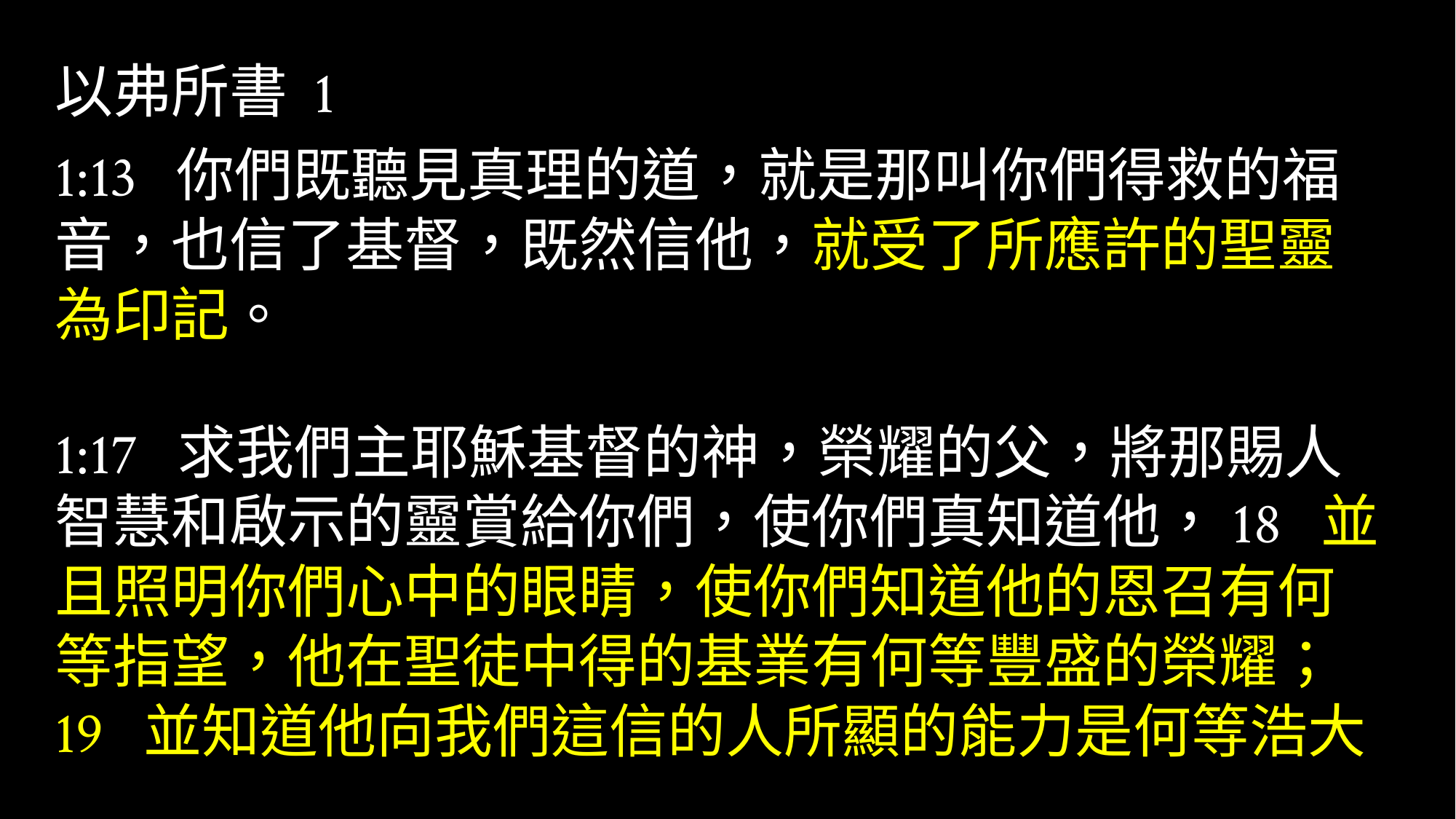

以弗所書 1
1:13  你們既聽見真理的道，就是那叫你們得救的福音，也信了基督，既然信他，就受了所應許的聖靈為印記。

1:17  求我們主耶穌基督的神，榮耀的父，將那賜人智慧和啟示的靈賞給你們，使你們真知道他，18  並且照明你們心中的眼睛，使你們知道他的恩召有何等指望，他在聖徒中得的基業有何等豐盛的榮耀；19  並知道他向我們這信的人所顯的能力是何等浩大